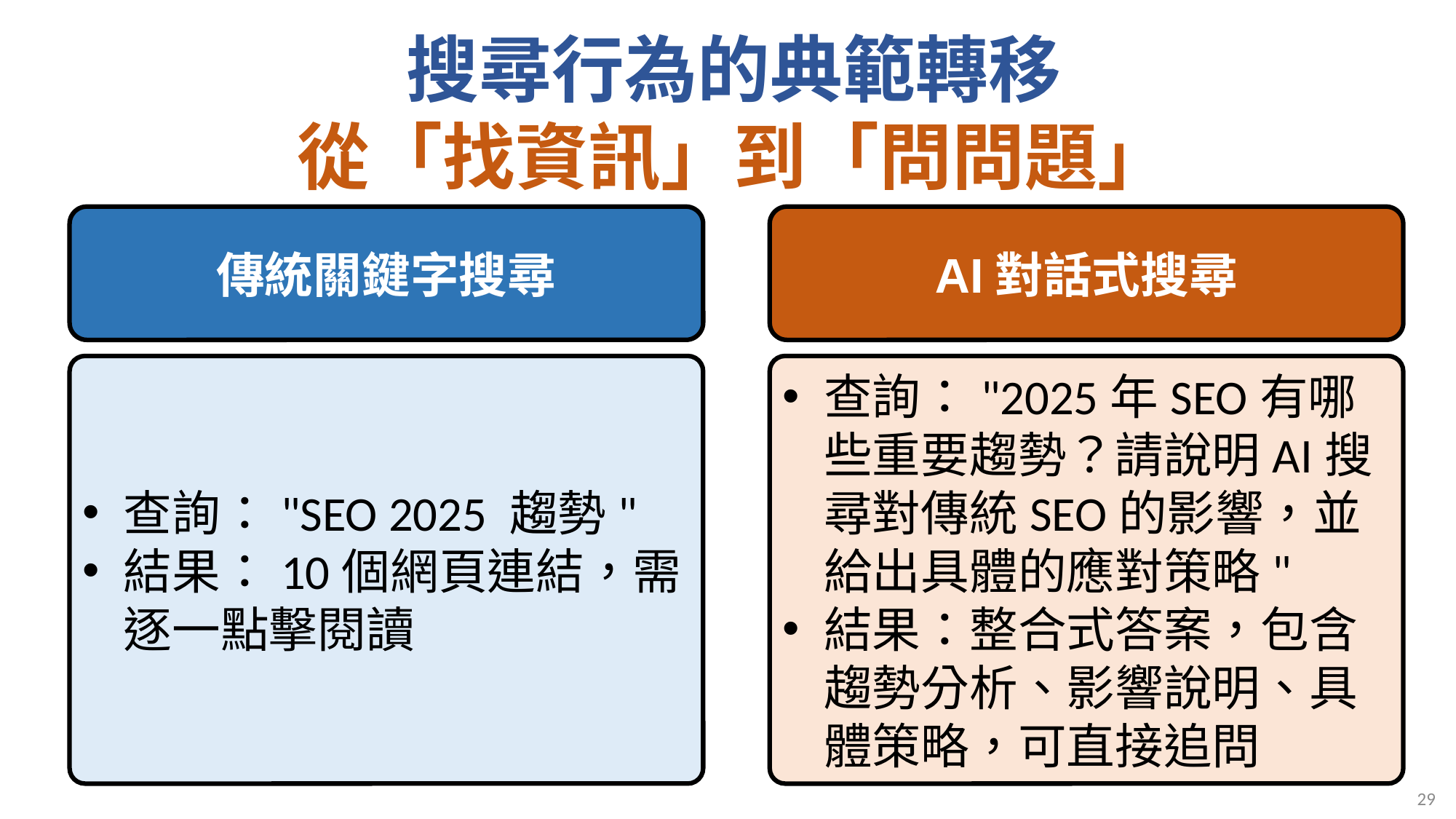

# 搜尋行為的典範轉移 從「找資訊」到「問問題」
傳統關鍵字搜尋
AI對話式搜尋
查詢："SEO 2025 趨勢"
結果：10個網頁連結，需逐一點擊閱讀
查詢："2025年SEO有哪些重要趨勢？請說明AI搜尋對傳統SEO的影響，並給出具體的應對策略"
結果：整合式答案，包含趨勢分析、影響說明、具體策略，可直接追問
29